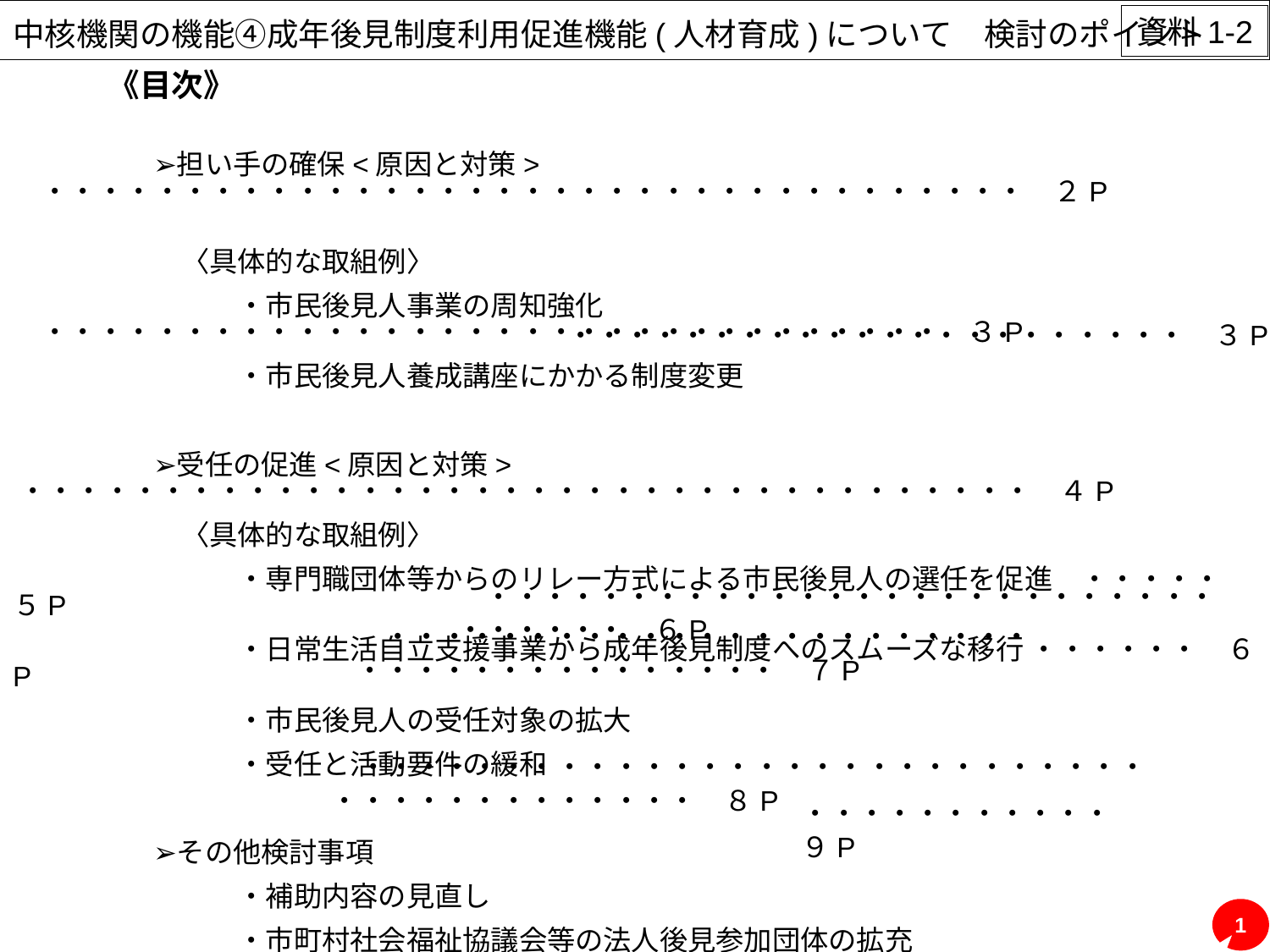

中核機関の機能④成年後見制度利用促進機能(人材育成)について　検討のポイント
資料1-2

　　　　　➢担い手の確保<原因と対策>　・・・・・・・・・・・・・・・・・・・・・・・・・・・・・・・・・・・　２P
　　　　　　〈具体的な取組例〉
　　　　　　　　・市民後見人事業の周知強化　・・・・・・・・・・・・・・・・・・・・・・・・・・・・・・・・　３P
　　　　　　　　・市民後見人養成講座にかかる制度変更

　　　　　➢受任の促進<原因と対策>　 ・・・・・・・・・・・・・・・・・・・・・・・・・・・・・・・・・・・・　４P
　　　　　　〈具体的な取組例〉
　　　　　　　　・専門職団体等からのリレー方式による市民後見人の選任を促進　・・・・・　５P
　　　　　　　　・日常生活自立支援事業から成年後見制度へのスムーズな移行 ・・・・・・　６P
　　　　　　　　・市民後見人の受任対象の拡大
　　　　　　　　・受任と活動要件の緩和

　　　　　➢その他検討事項
　　　　　　　　・補助内容の見直し
　　　　　　　　・市町村社会福祉協議会等の法人後見参加団体の拡充

　　　《目次》
　　　　　　　・・・・・・・・・・・・・・・・・・・・・・　３P
　　　　・・・・・・・・・・・・・・・・・・・・・・・・・・・・・・・・　６P
　　　　　・・・・・・・・・・・・・・・・・・・・・・・・・・・・・・・・・・・・・・　７P
　　　　・・・・・・・・・・・・・・・・・・・・・・・・・・・・・・・・・・・・・・・・・　８P
　　　・・・・・・・・・・・　９P
1